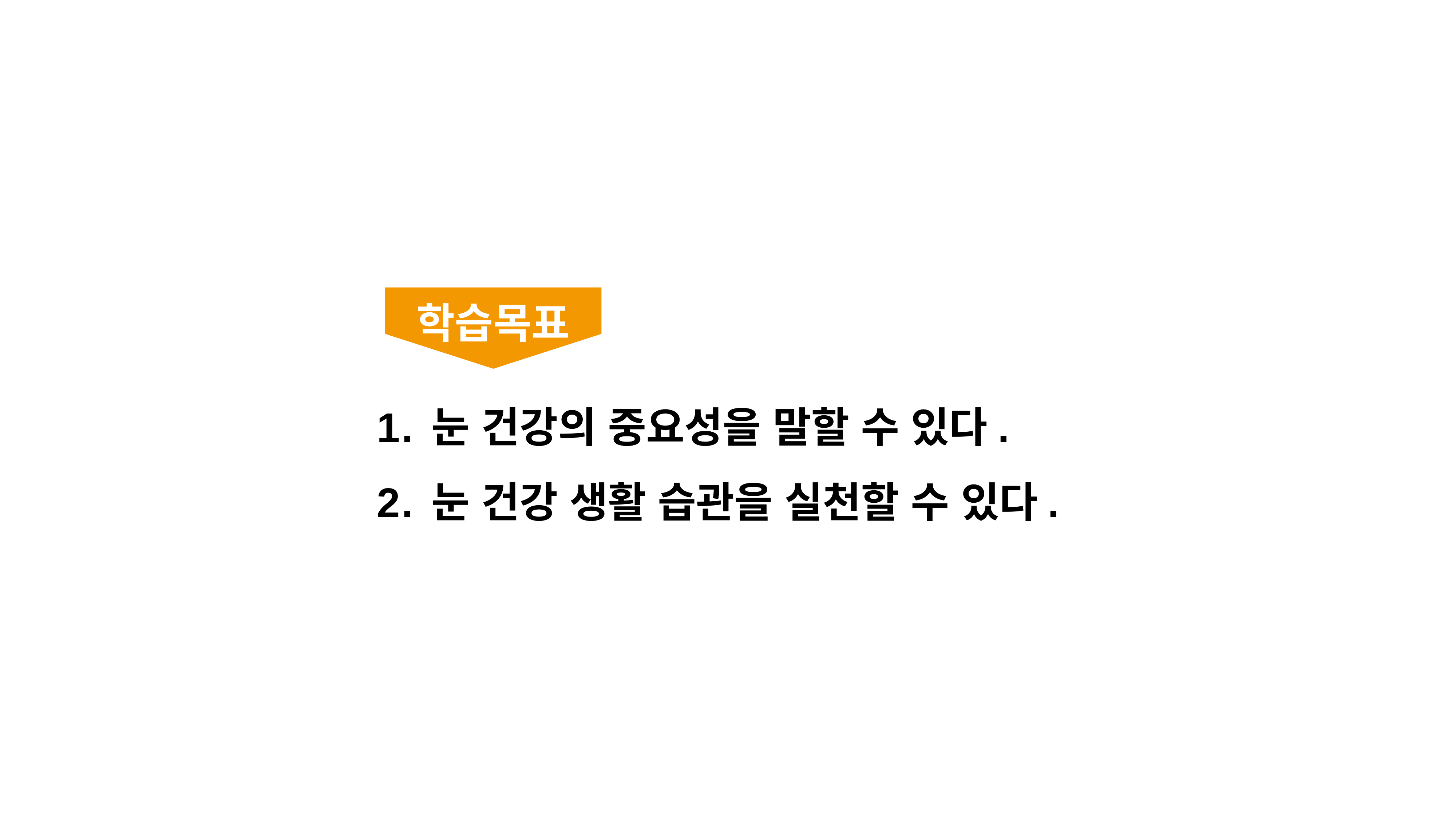

학습목표
눈 건강의 중요성을 말할 수 있다.
눈 건강 생활 습관을 실천할 수 있다.